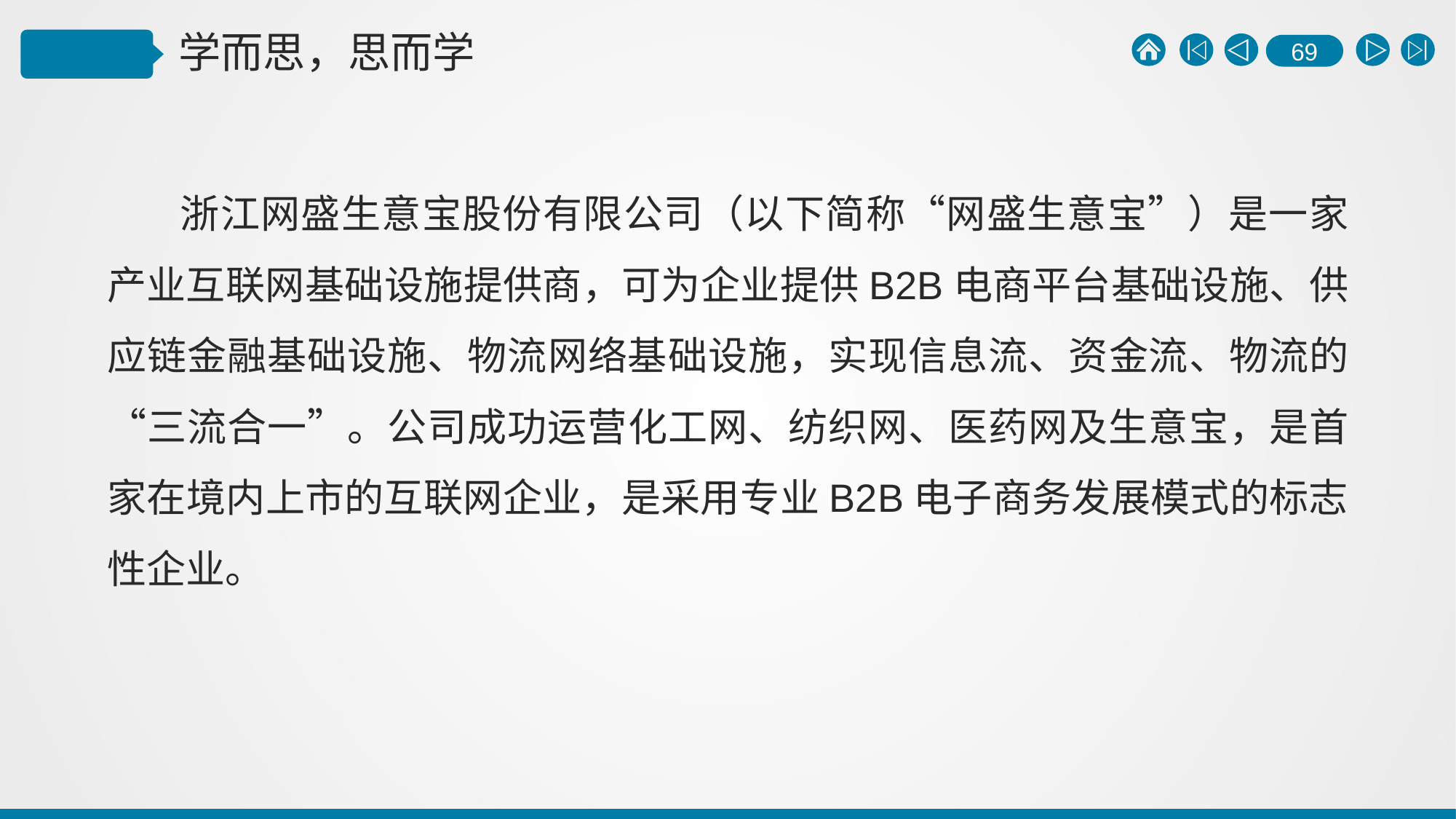

浙江网盛生意宝股份有限公司（以下简称“网盛生意宝”）是一家产业互联网基础设施提供商，可为企业提供B2B电商平台基础设施、供应链金融基础设施、物流网络基础设施，实现信息流、资金流、物流的“三流合一”。公司成功运营化工网、纺织网、医药网及生意宝，是首家在境内上市的互联网企业，是采用专业B2B电子商务发展模式的标志性企业。